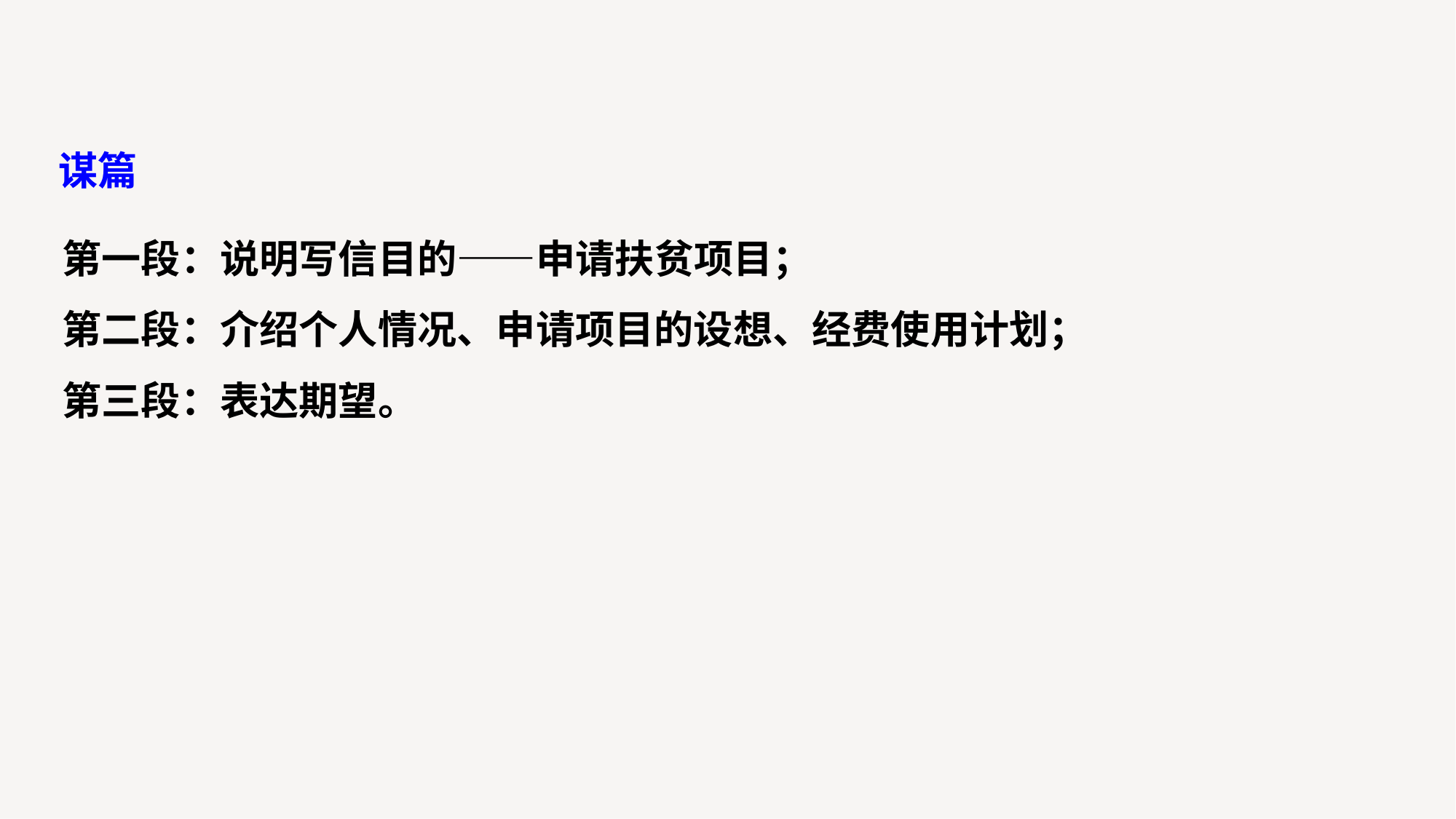

谋篇
第一段：说明写信目的——申请扶贫项目；
第二段：介绍个人情况、申请项目的设想、经费使用计划；
第三段：表达期望。